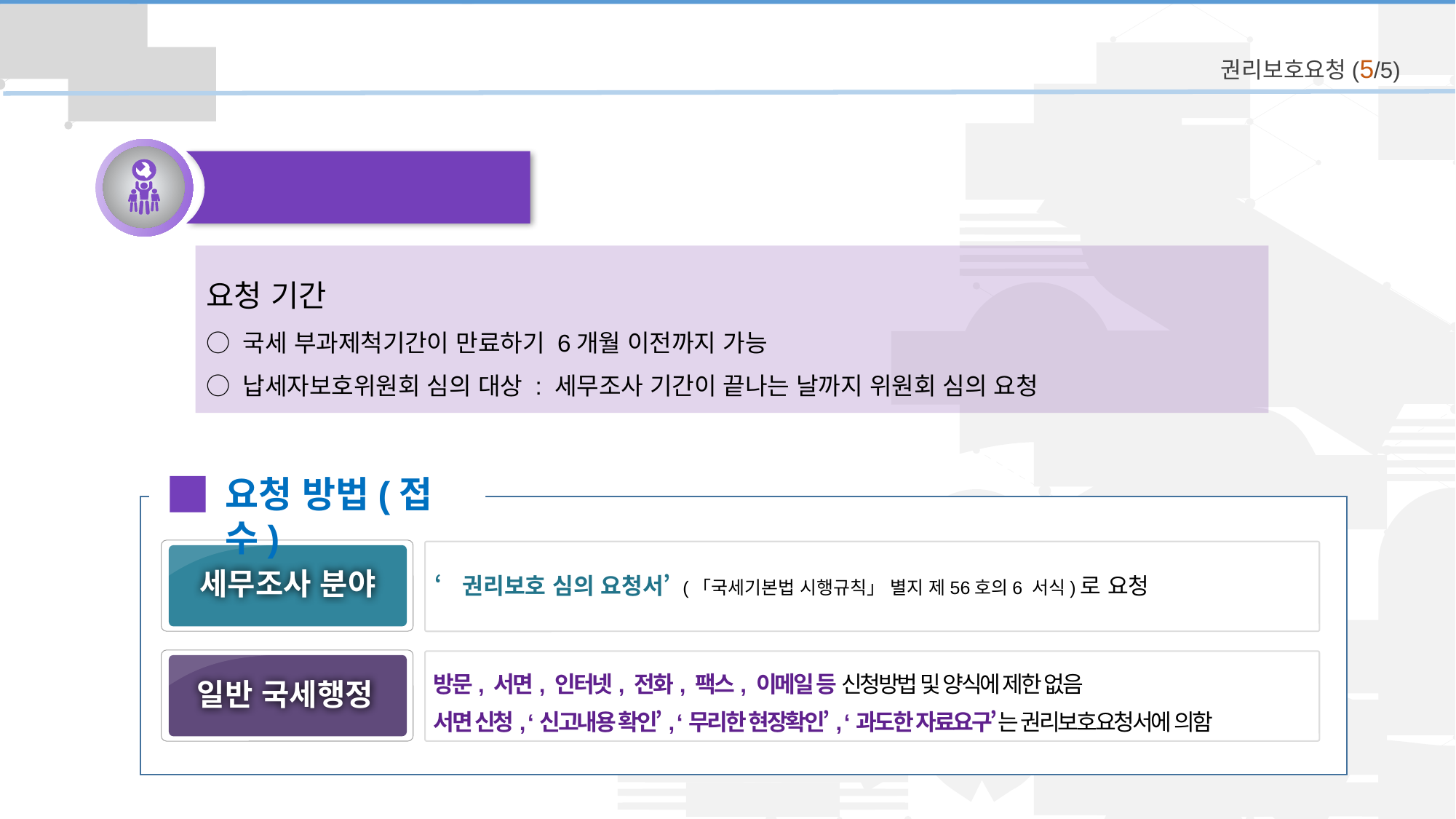

권리보호요청(5/5)

요청기간 및 방법
요청 기간
○ 국세 부과제척기간이 만료하기 6개월 이전까지 가능
○ 납세자보호위원회 심의 대상 : 세무조사 기간이 끝나는 날까지 위원회 심의 요청
요청 방법(접수)

세무조사 분야

‘권리보호 심의 요청서’ (「국세기본법 시행규칙」 별지 제56호의6 서식)로 요청

일반 국세행정

방문, 서면, 인터넷, 전화, 팩스, 이메일 등 신청방법 및 양식에 제한 없음
서면 신청, ‘신고내용 확인’, ‘무리한 현장확인’, ‘과도한 자료요구’는 권리보호요청서에 의함